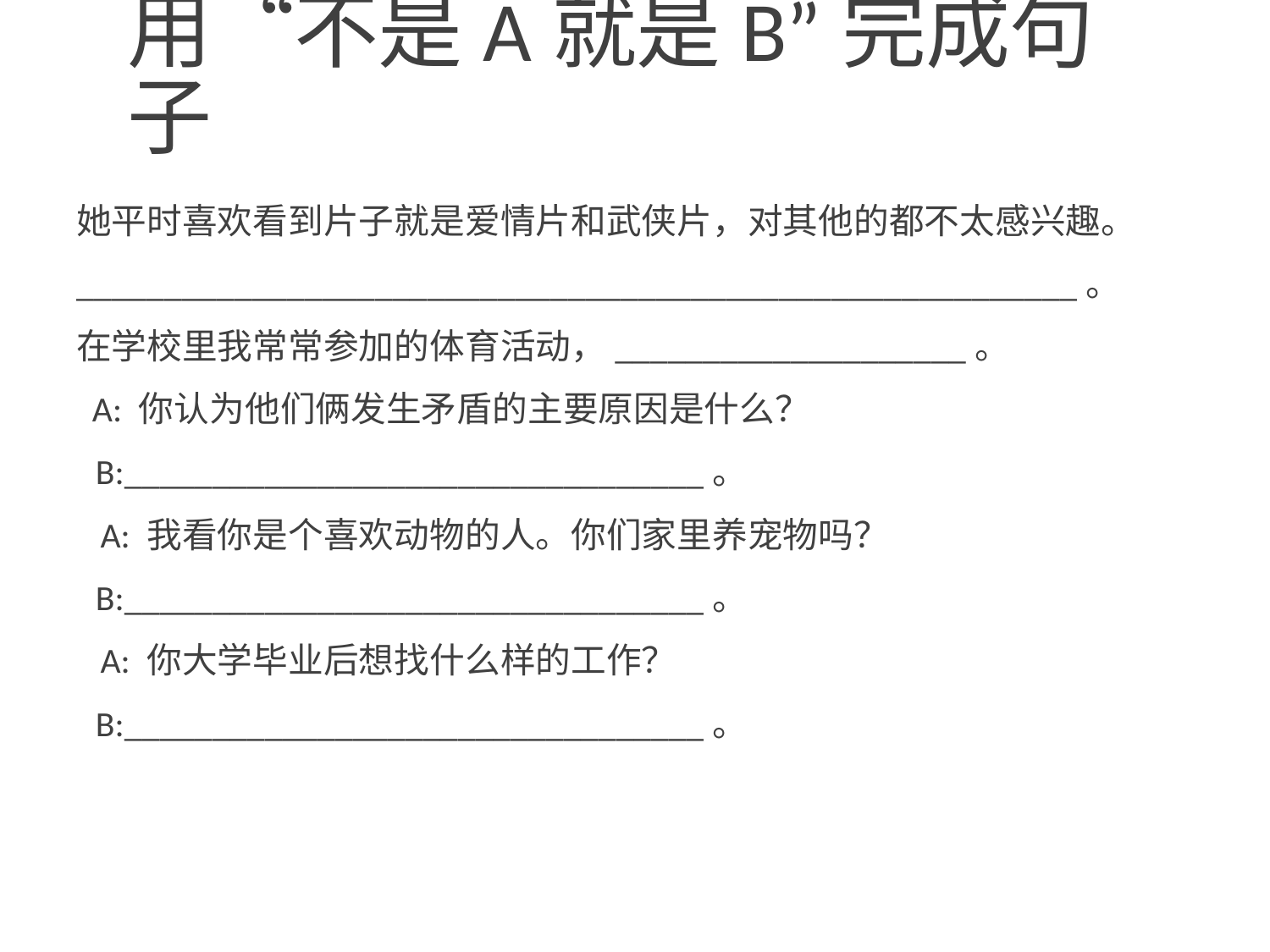

# 用“不是A就是B”完成句子
她平时喜欢看到片子就是爱情片和武侠片，对其他的都不太感兴趣。
_________________________________________________________。
在学校里我常常参加的体育活动，____________________。
  A: 你认为他们俩发生矛盾的主要原因是什么？
    B:_________________________________。
   A: 我看你是个喜欢动物的人。你们家里养宠物吗？
    B:_________________________________。
   A: 你大学毕业后想找什么样的工作？
    B:_________________________________。